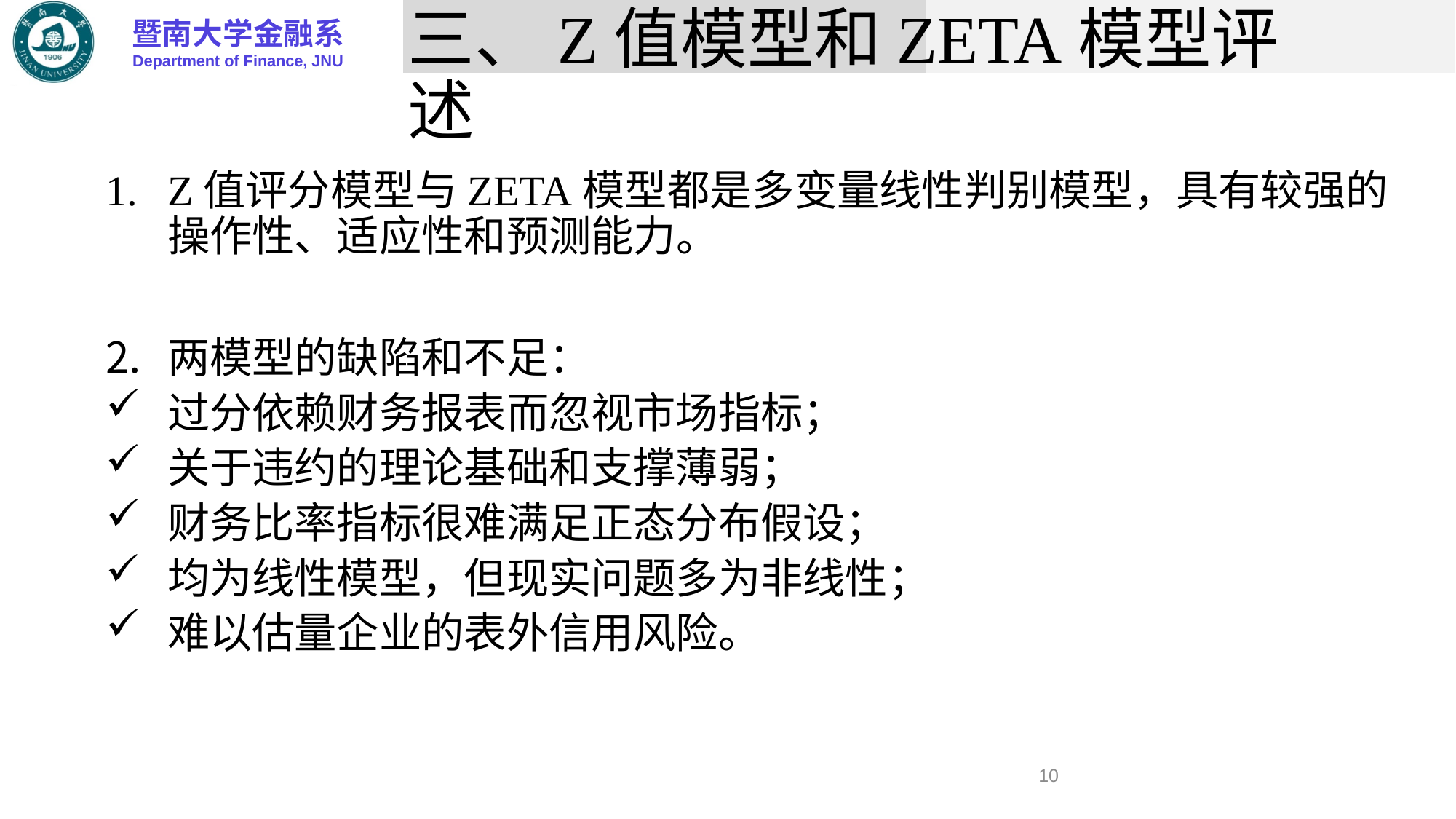

# 三、Z值模型和ZETA模型评述
Z值评分模型与ZETA模型都是多变量线性判别模型，具有较强的操作性、适应性和预测能力。

两模型的缺陷和不足：
过分依赖财务报表而忽视市场指标；
关于违约的理论基础和支撑薄弱；
财务比率指标很难满足正态分布假设；
均为线性模型，但现实问题多为非线性；
难以估量企业的表外信用风险。

10